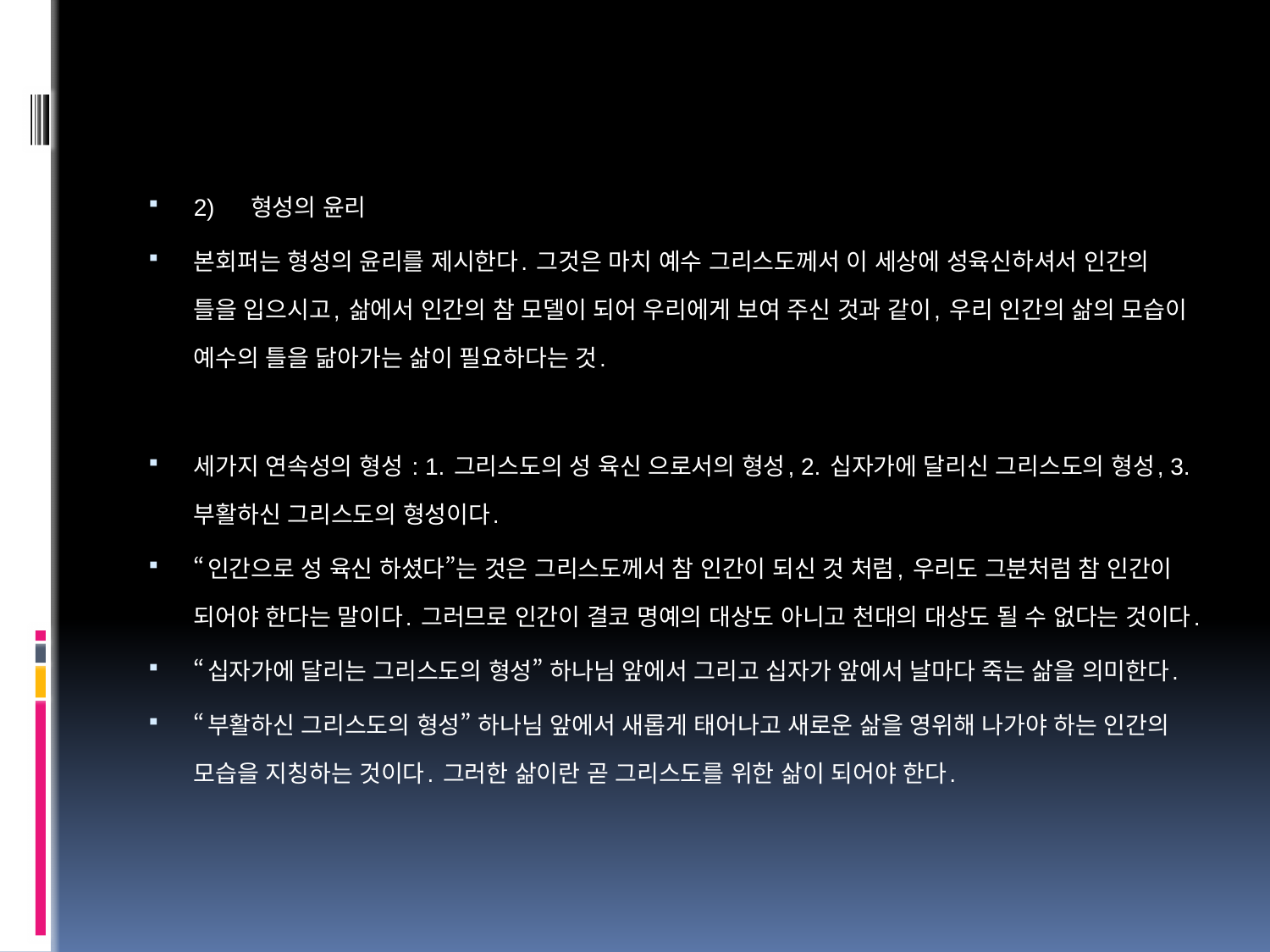

2)	형성의 윤리
본회퍼는 형성의 윤리를 제시한다. 그것은 마치 예수 그리스도께서 이 세상에 성육신하셔서 인간의 틀을 입으시고, 삶에서 인간의 참 모델이 되어 우리에게 보여 주신 것과 같이, 우리 인간의 삶의 모습이 예수의 틀을 닮아가는 삶이 필요하다는 것.

세가지 연속성의 형성 : 1. 그리스도의 성 육신 으로서의 형성, 2. 십자가에 달리신 그리스도의 형성, 3. 부활하신 그리스도의 형성이다.
“인간으로 성 육신 하셨다”는 것은 그리스도께서 참 인간이 되신 것 처럼, 우리도 그분처럼 참 인간이 되어야 한다는 말이다. 그러므로 인간이 결코 명예의 대상도 아니고 천대의 대상도 될 수 없다는 것이다.
“십자가에 달리는 그리스도의 형성” 하나님 앞에서 그리고 십자가 앞에서 날마다 죽는 삶을 의미한다.
“부활하신 그리스도의 형성” 하나님 앞에서 새롭게 태어나고 새로운 삶을 영위해 나가야 하는 인간의 모습을 지칭하는 것이다. 그러한 삶이란 곧 그리스도를 위한 삶이 되어야 한다.